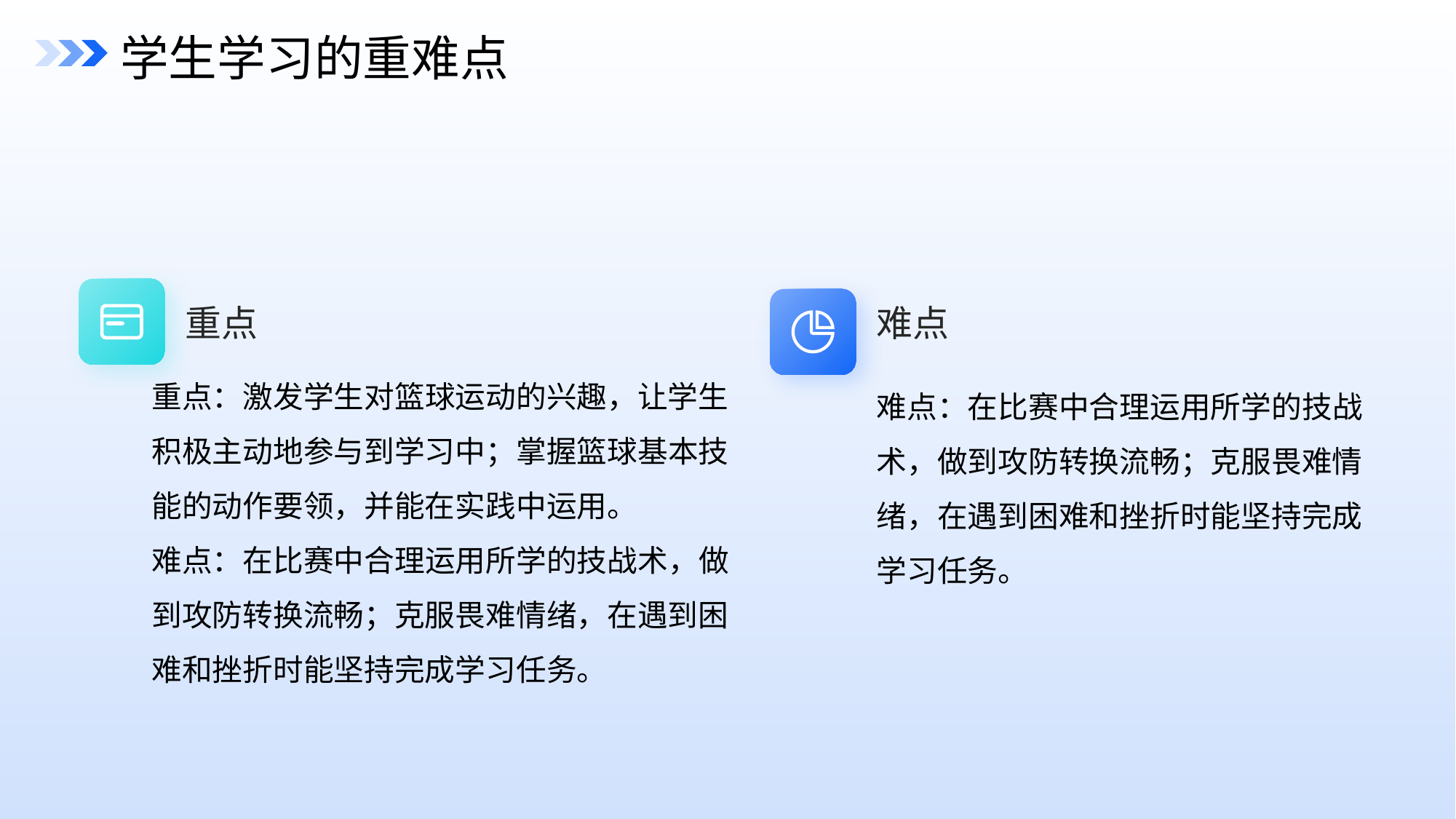

学生学习的重难点

重点
难点

重点：激发学生对篮球运动的兴趣，让学生积极主动地参与到学习中；掌握篮球基本技能的动作要领，并能在实践中运用。​
难点：在比赛中合理运用所学的技战术，做到攻防转换流畅；克服畏难情绪，在遇到困难和挫折时能坚持完成学习任务。
难点：在比赛中合理运用所学的技战术，做到攻防转换流畅；克服畏难情绪，在遇到困难和挫折时能坚持完成学习任务。